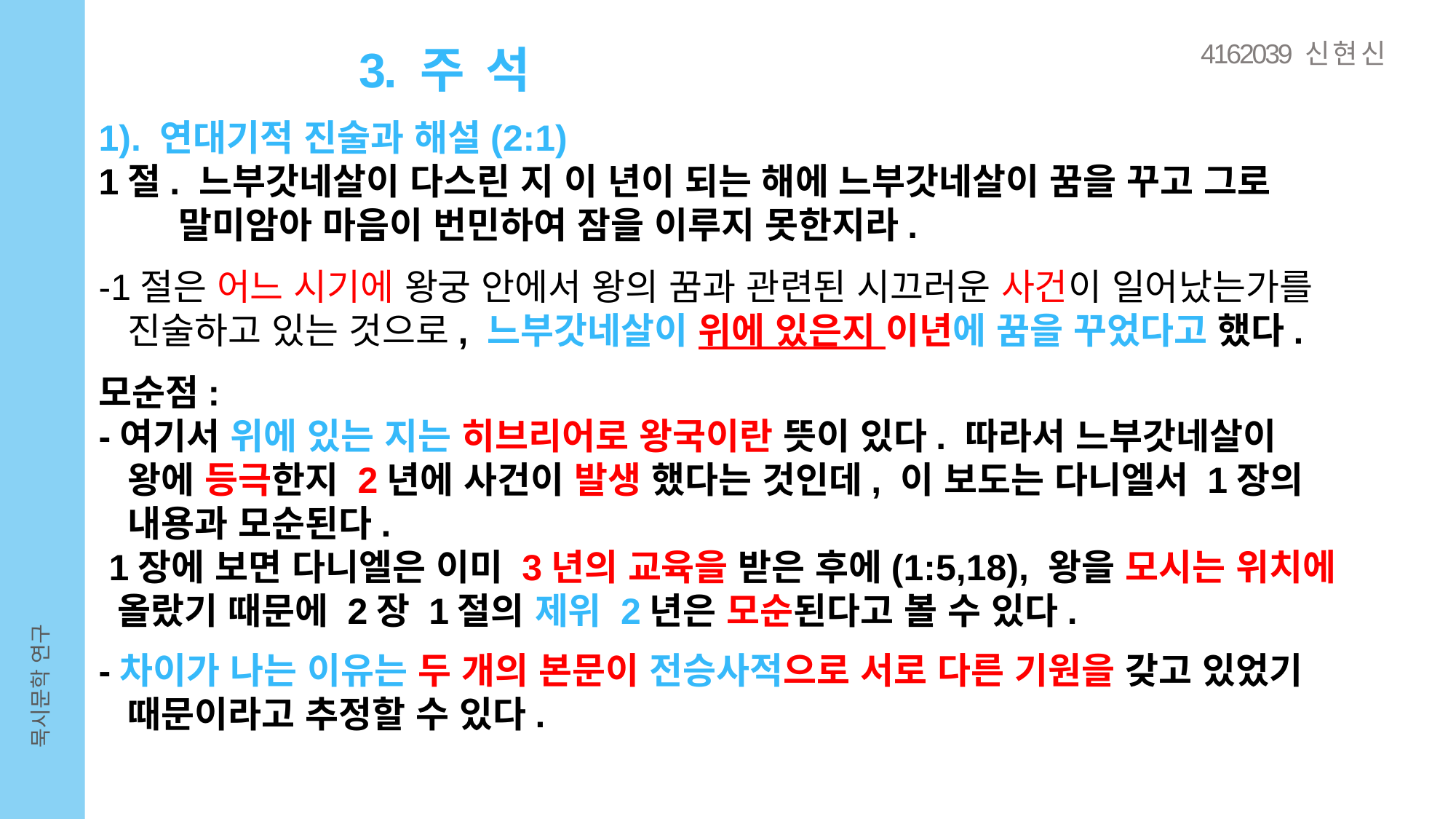

4162039 신 현 신
3. 주  석
1). 연대기적 진술과 해설(2:1)
1절. 느부갓네살이 다스린 지 이 년이 되는 해에 느부갓네살이 꿈을 꾸고 그로
       말미암아 마음이 번민하여 잠을 이루지 못한지라.

-1절은 어느 시기에 왕궁 안에서 왕의 꿈과 관련된 시끄러운 사건이 일어났는가를
  진술하고 있는 것으로, 느부갓네살이 위에 있은지 이년에 꿈을 꾸었다고 했다.

모순점:
-여기서 위에 있는 지는 히브리어로 왕국이란 뜻이 있다. 따라서 느부갓네살이
  왕에 등극한지 2년에 사건이 발생 했다는 것인데, 이 보도는 다니엘서 1장의
  내용과 모순된다.
 1장에 보면 다니엘은 이미 3년의 교육을 받은 후에(1:5,18), 왕을 모시는 위치에
 올랐기 때문에 2장 1절의 제위 2년은 모순된다고 볼 수 있다.

-차이가 나는 이유는 두 개의 본문이 전승사적으로 서로 다른 기원을 갖고 있었기
  때문이라고 추정할 수 있다.

묵시문학 연구